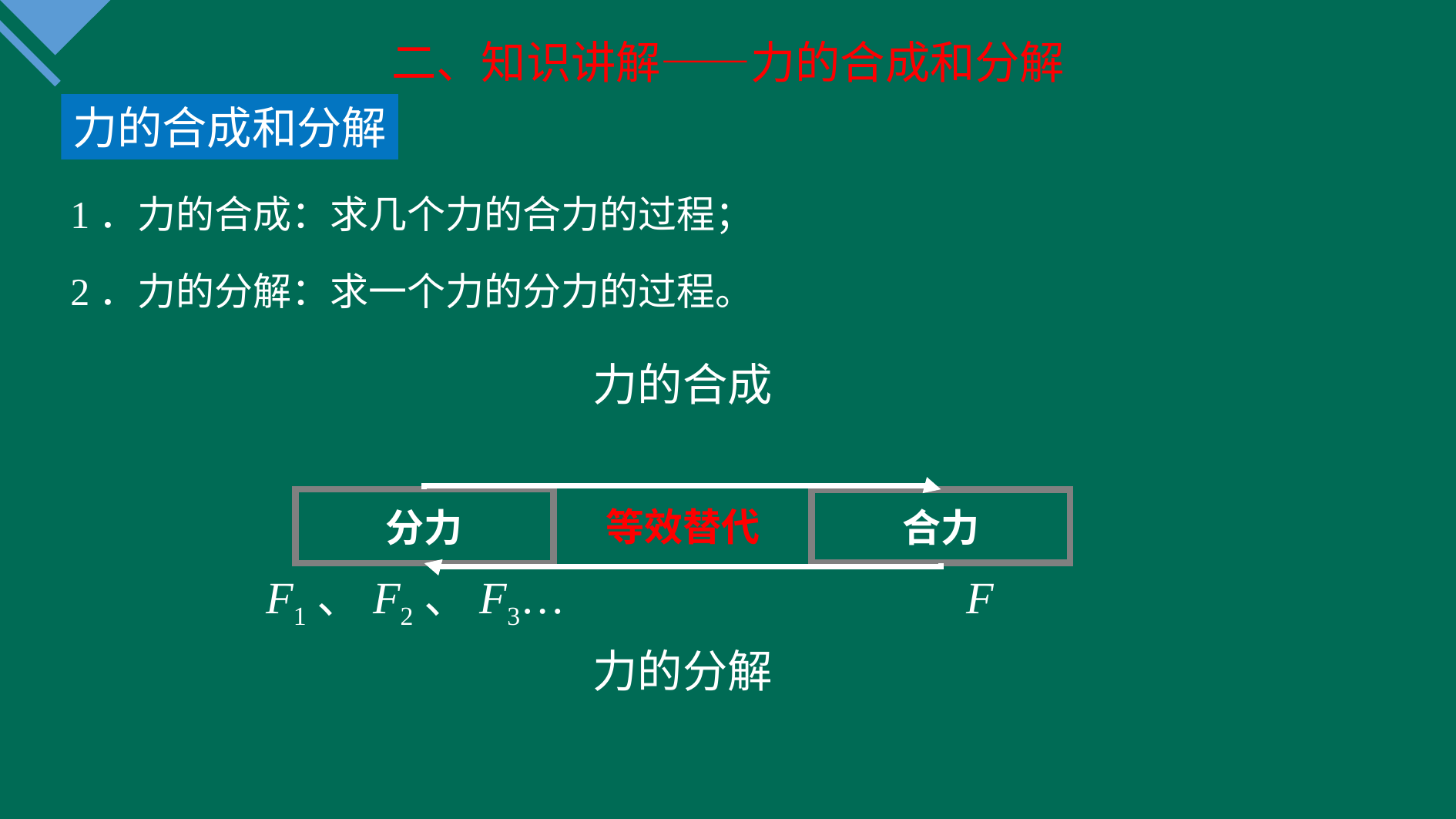

二、知识讲解——力的合成和分解
力的合成和分解
1．力的合成：求几个力的合力的过程；
2．力的分解：求一个力的分力的过程。
力的合成
分力
合力
等效替代
F1、F2、F3…
F
力的分解